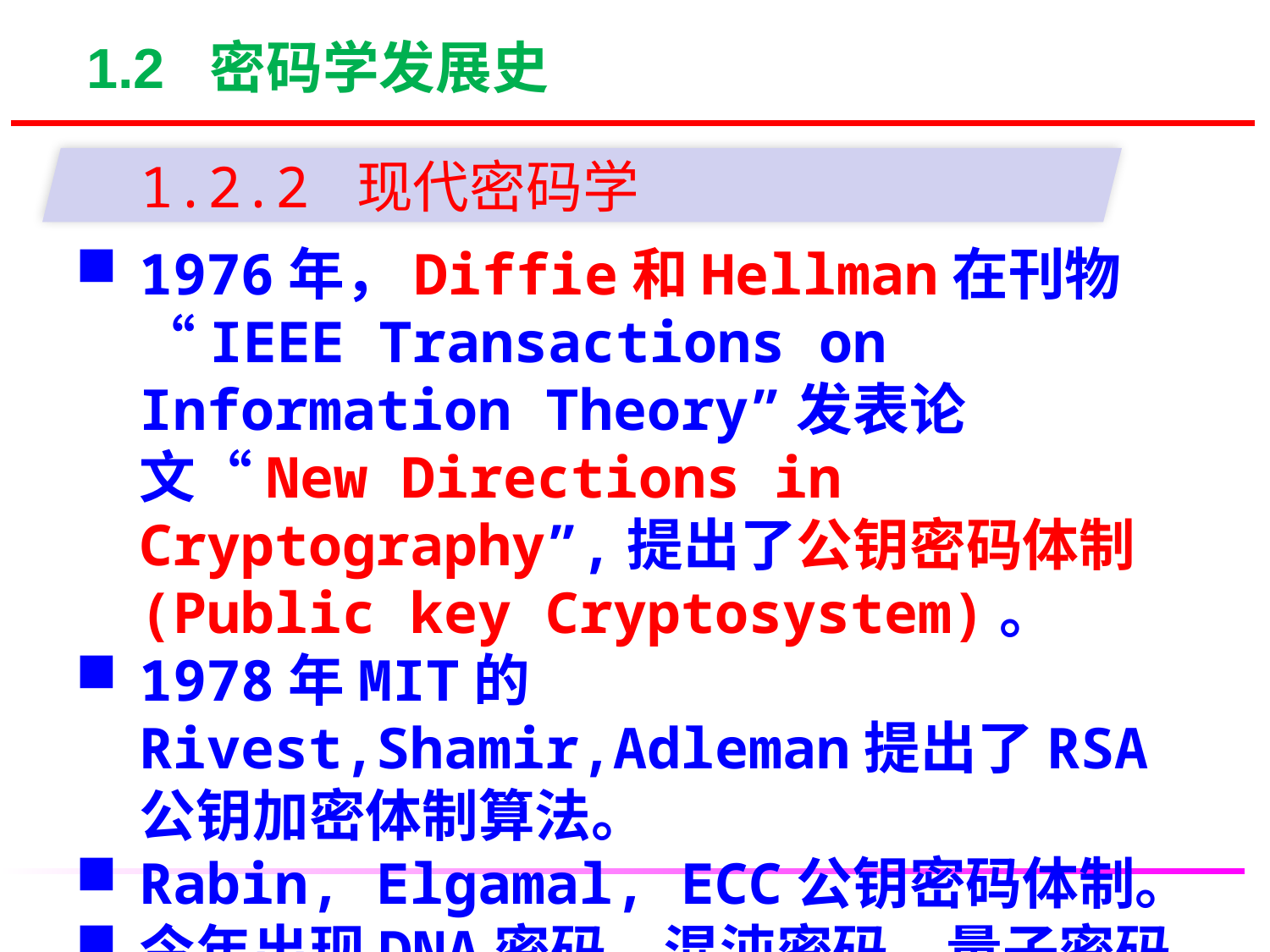

1.2  密码学发展史
1.2.2 现代密码学
1976年，Diffie和Hellman在刊物“IEEE Transactions on Information Theory”发表论文“New Directions in Cryptography”,提出了公钥密码体制(Public key Cryptosystem)。
1978年MIT的Rivest,Shamir,Adleman提出了RSA公钥加密体制算法。
Rabin, Elgamal, ECC公钥密码体制。
今年出现DNA密码、混沌密码、量子密码等。